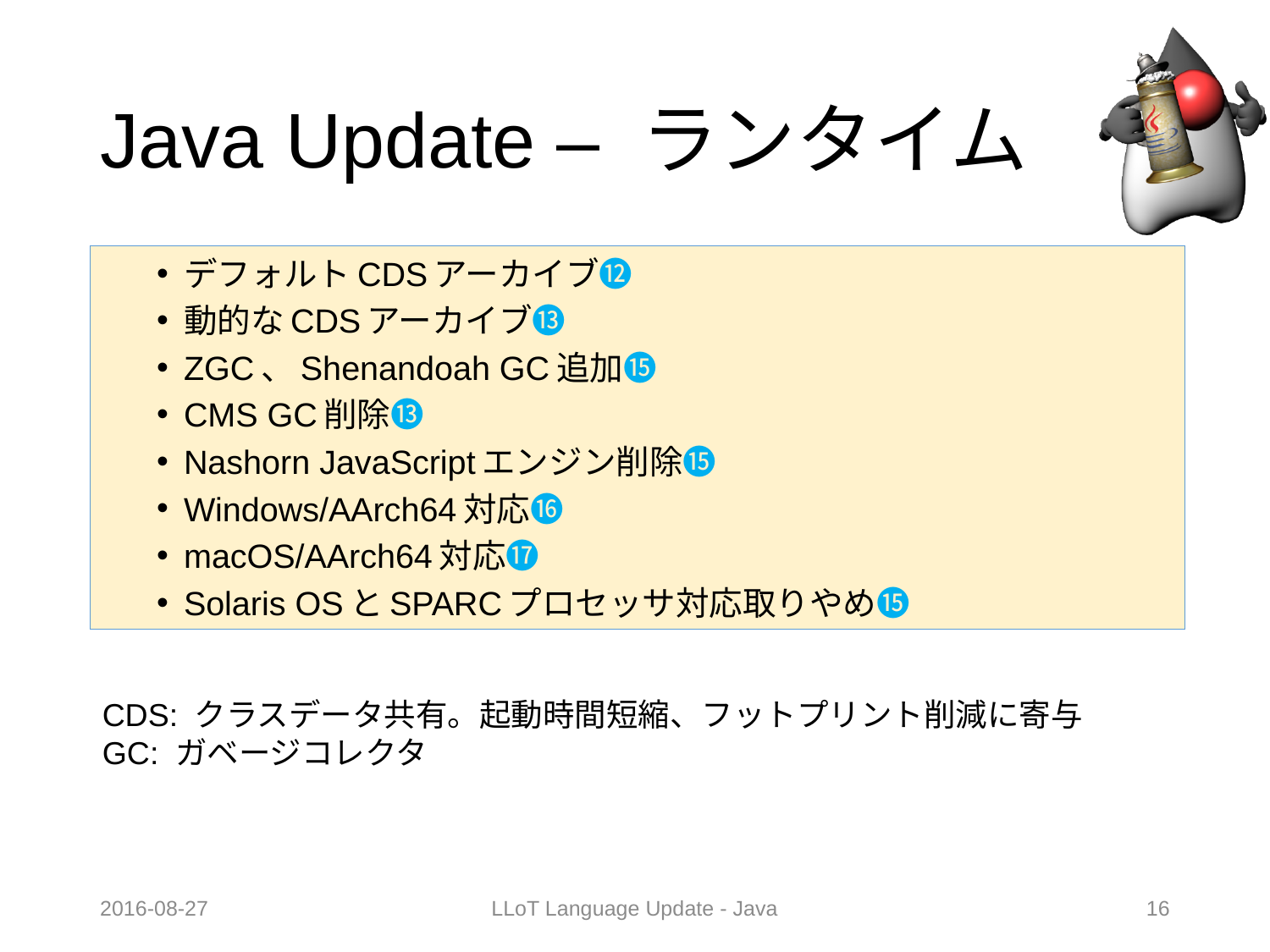

# Java Update – ランタイム
デフォルトCDSアーカイブ⓬
動的なCDSアーカイブ⓭
ZGC、Shenandoah GC追加⓯
CMS GC削除⓭
Nashorn JavaScriptエンジン削除⓯
Windows/AArch64対応⓰
macOS/AArch64対応⓱
Solaris OSとSPARCプロセッサ対応取りやめ⓯
CDS: クラスデータ共有。起動時間短縮、フットプリント削減に寄与
GC: ガベージコレクタ
2016-08-27
LLoT Language Update - Java
16